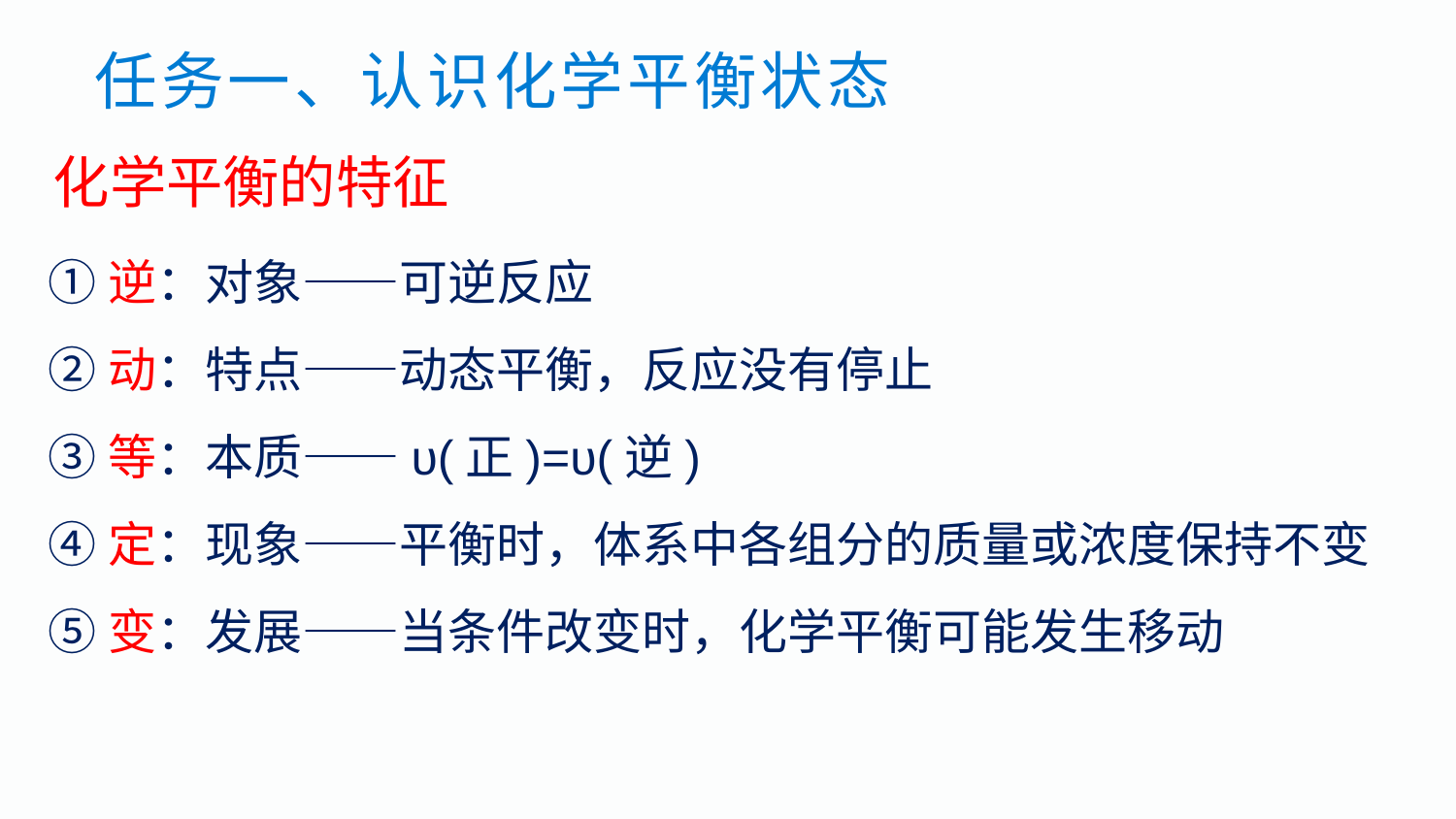

任务一、认识化学平衡状态
化学平衡的特征
①逆：对象——可逆反应
②动：特点——动态平衡，反应没有停止
③等：本质——υ(正)=υ(逆)
④定：现象——平衡时，体系中各组分的质量或浓度保持不变
⑤变：发展——当条件改变时，化学平衡可能发生移动